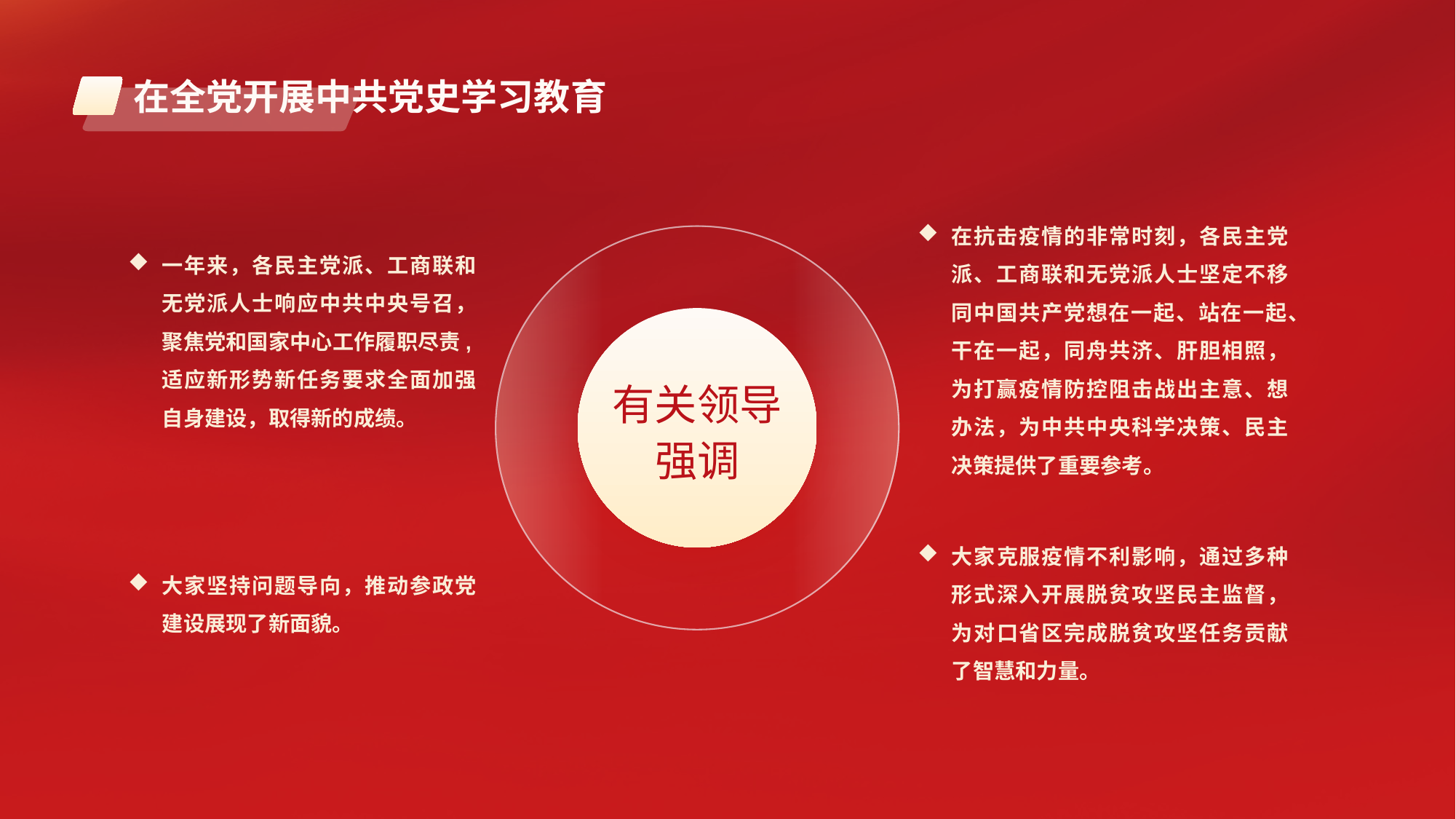

在全党开展中共党史学习教育

在抗击疫情的非常时刻，各民主党派、工商联和无党派人士坚定不移同中国共产党想在一起、站在一起、干在一起，同舟共济、肝胆相照，为打赢疫情防控阻击战出主意、想办法，为中共中央科学决策、民主决策提供了重要参考。

一年来，各民主党派、工商联和无党派人士响应中共中央号召，聚焦党和国家中心工作履职尽责,适应新形势新任务要求全面加强自身建设，取得新的成绩。

有关领导强调
大家克服疫情不利影响，通过多种形式深入开展脱贫攻坚民主监督，为对口省区完成脱贫攻坚任务贡献了智慧和力量。
大家坚持问题导向，推动参政党建设展现了新面貌。